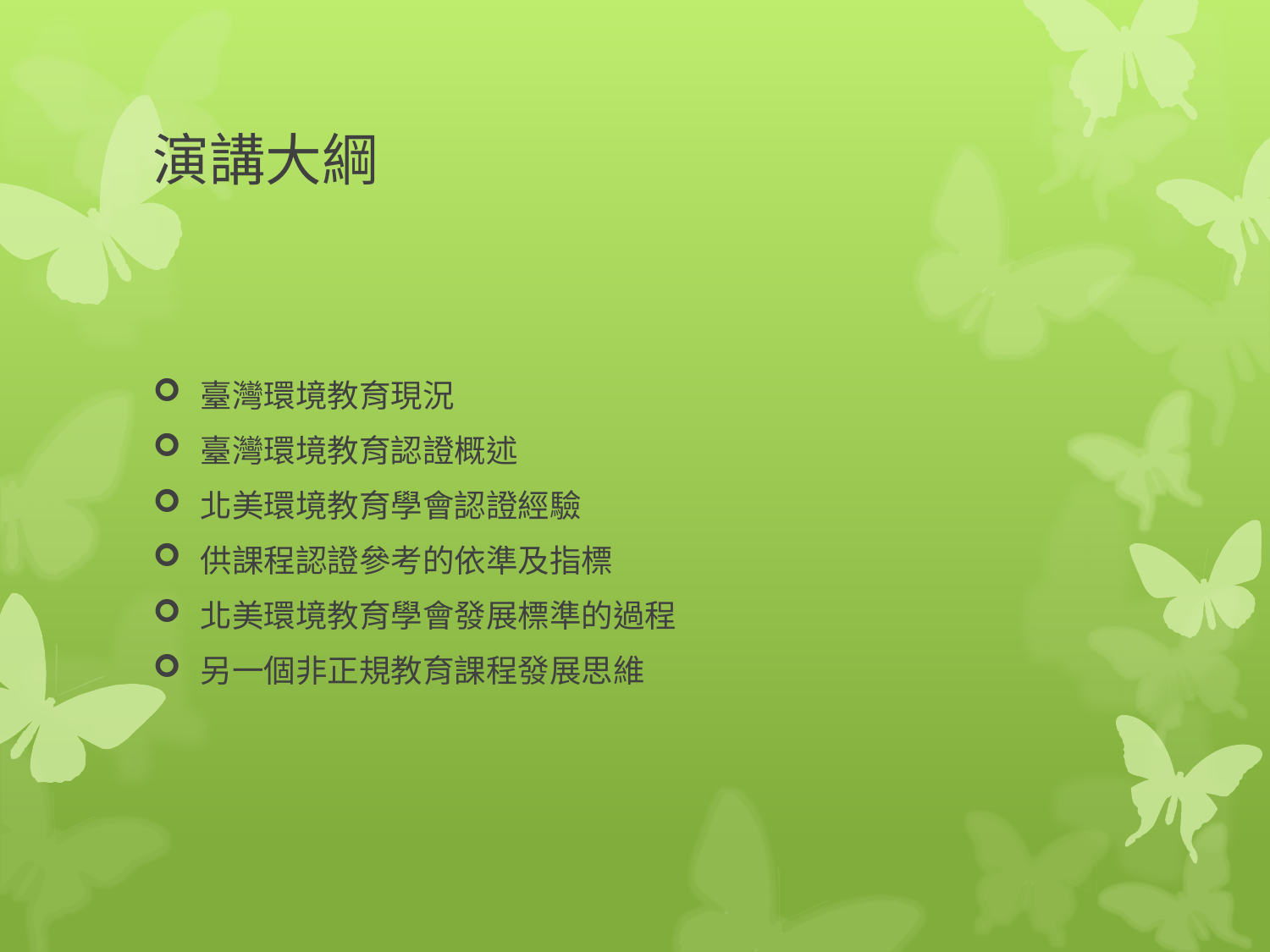

# 演講大綱
臺灣環境教育現況
臺灣環境教育認證概述
北美環境教育學會認證經驗
供課程認證參考的依準及指標
北美環境教育學會發展標準的過程
另一個非正規教育課程發展思維